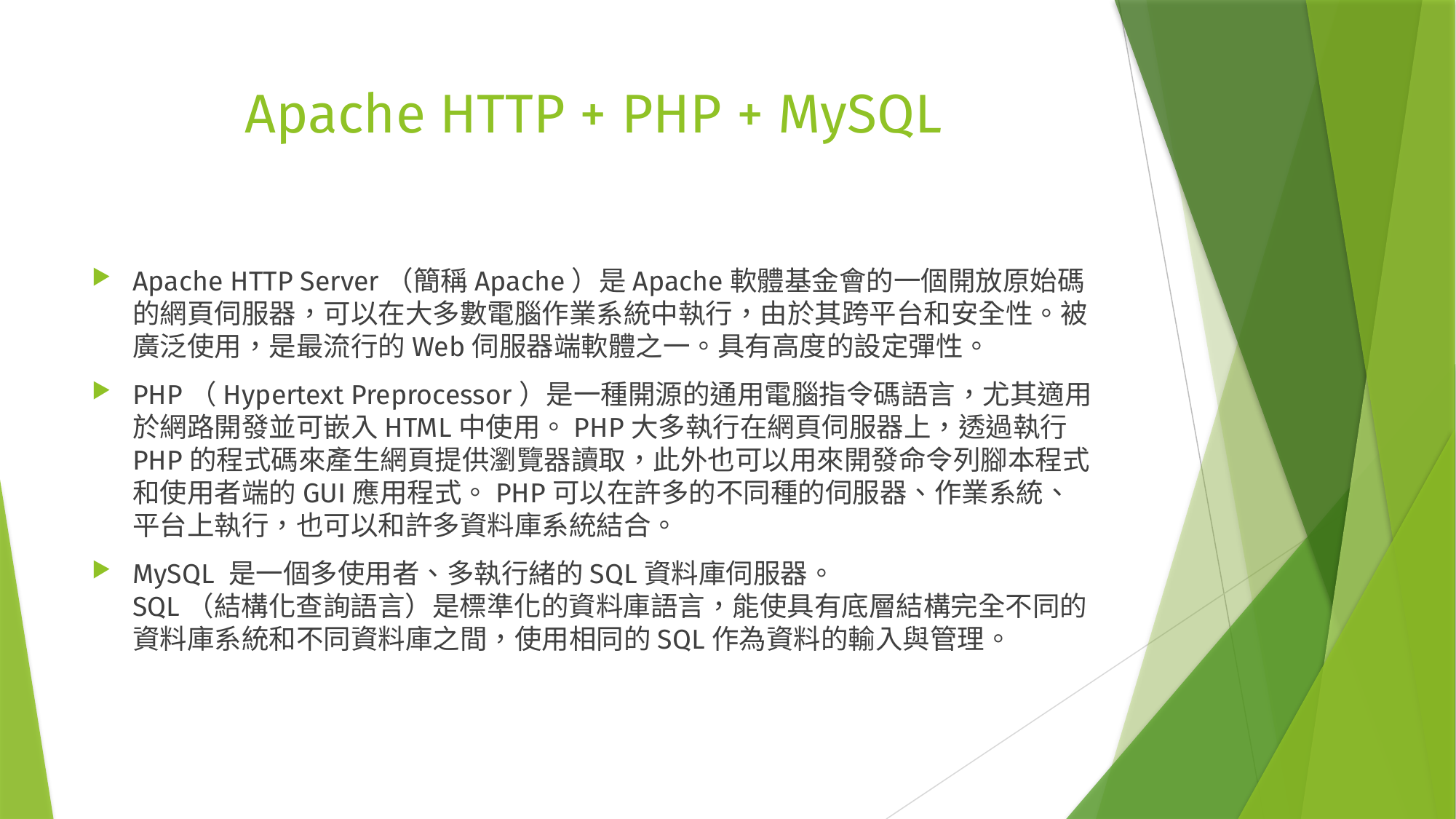

# Apache HTTP + PHP + MySQL
Apache HTTP Server（簡稱Apache）是Apache軟體基金會的一個開放原始碼的網頁伺服器，可以在大多數電腦作業系統中執行，由於其跨平台和安全性。被廣泛使用，是最流行的Web伺服器端軟體之一。具有高度的設定彈性。
PHP（Hypertext Preprocessor）是一種開源的通用電腦指令碼語言，尤其適用於網路開發並可嵌入HTML中使用。PHP大多執行在網頁伺服器上，透過執行PHP的程式碼來產生網頁提供瀏覽器讀取，此外也可以用來開發命令列腳本程式和使用者端的GUI應用程式。PHP可以在許多的不同種的伺服器、作業系統、平台上執行，也可以和許多資料庫系統結合。
MySQL 是一個多使用者、多執行緒的SQL資料庫伺服器。
SQL（結構化查詢語言）是標準化的資料庫語言，能使具有底層結構完全不同的資料庫系統和不同資料庫之間，使用相同的SQL作為資料的輸入與管理。